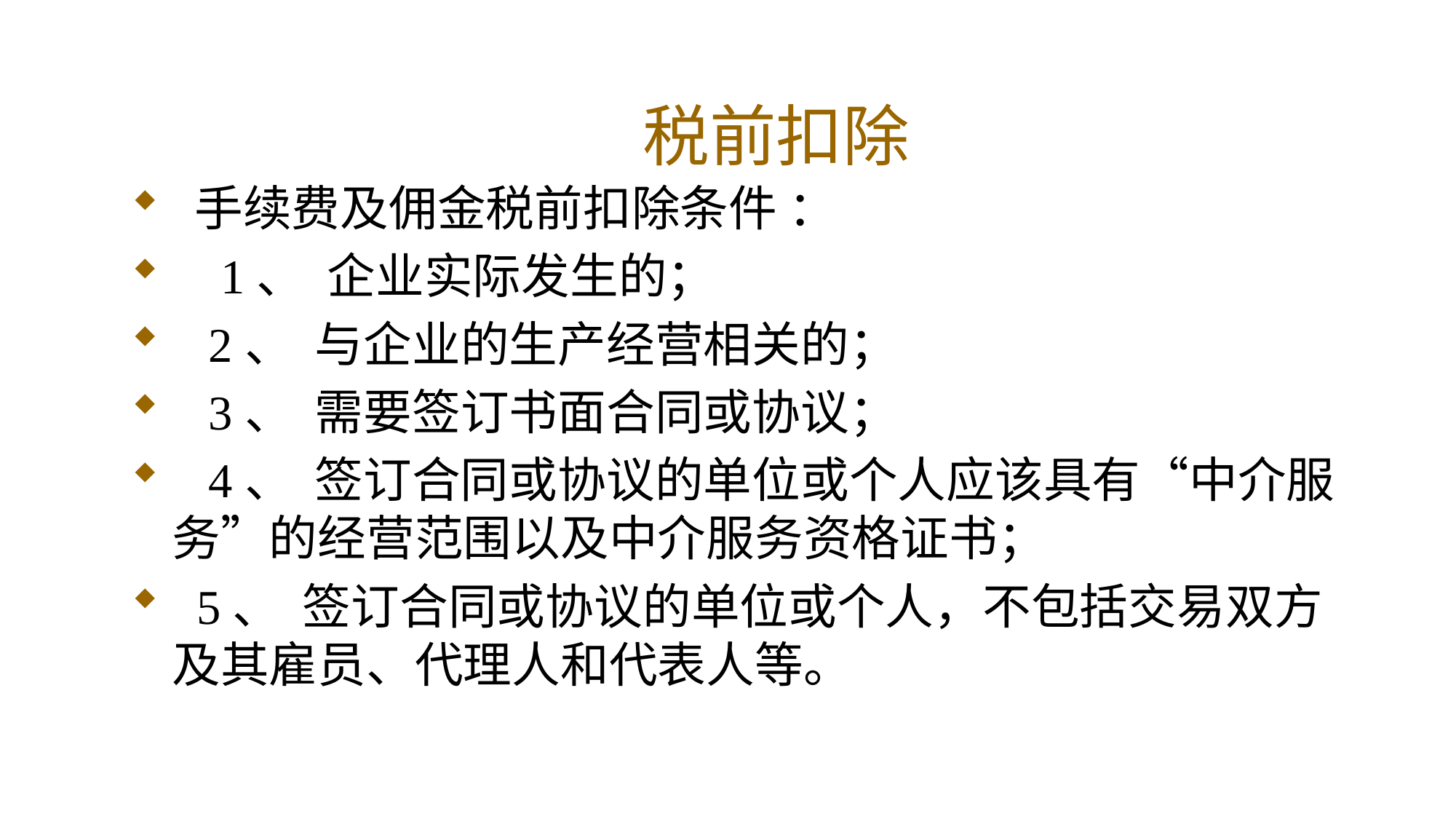

# 税前扣除
 手续费及佣金税前扣除条件 ：
    1、  企业实际发生的；
   2、  与企业的生产经营相关的；
   3、  需要签订书面合同或协议；
   4、  签订合同或协议的单位或个人应该具有“中介服务”的经营范围以及中介服务资格证书；
  5、  签订合同或协议的单位或个人，不包括交易双方及其雇员、代理人和代表人等。